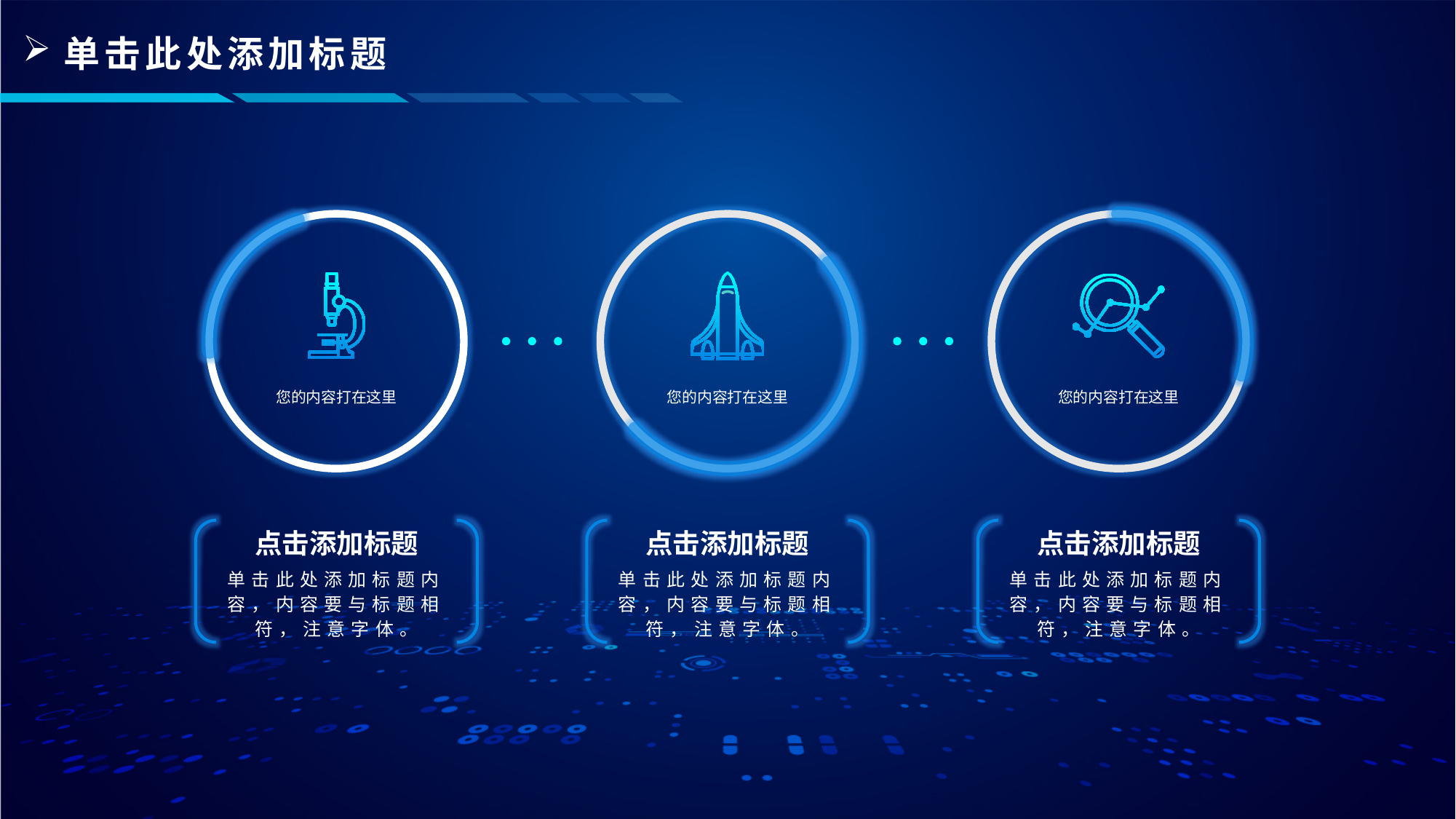

您的内容打在这里

您的内容打在这里

您的内容打在这里

点击添加标题
点击添加标题
点击添加标题
单击此处添加标题内容，内容要与标题相符，注意字体。
单击此处添加标题内容，内容要与标题相符，注意字体。
单击此处添加标题内容，内容要与标题相符，注意字体。